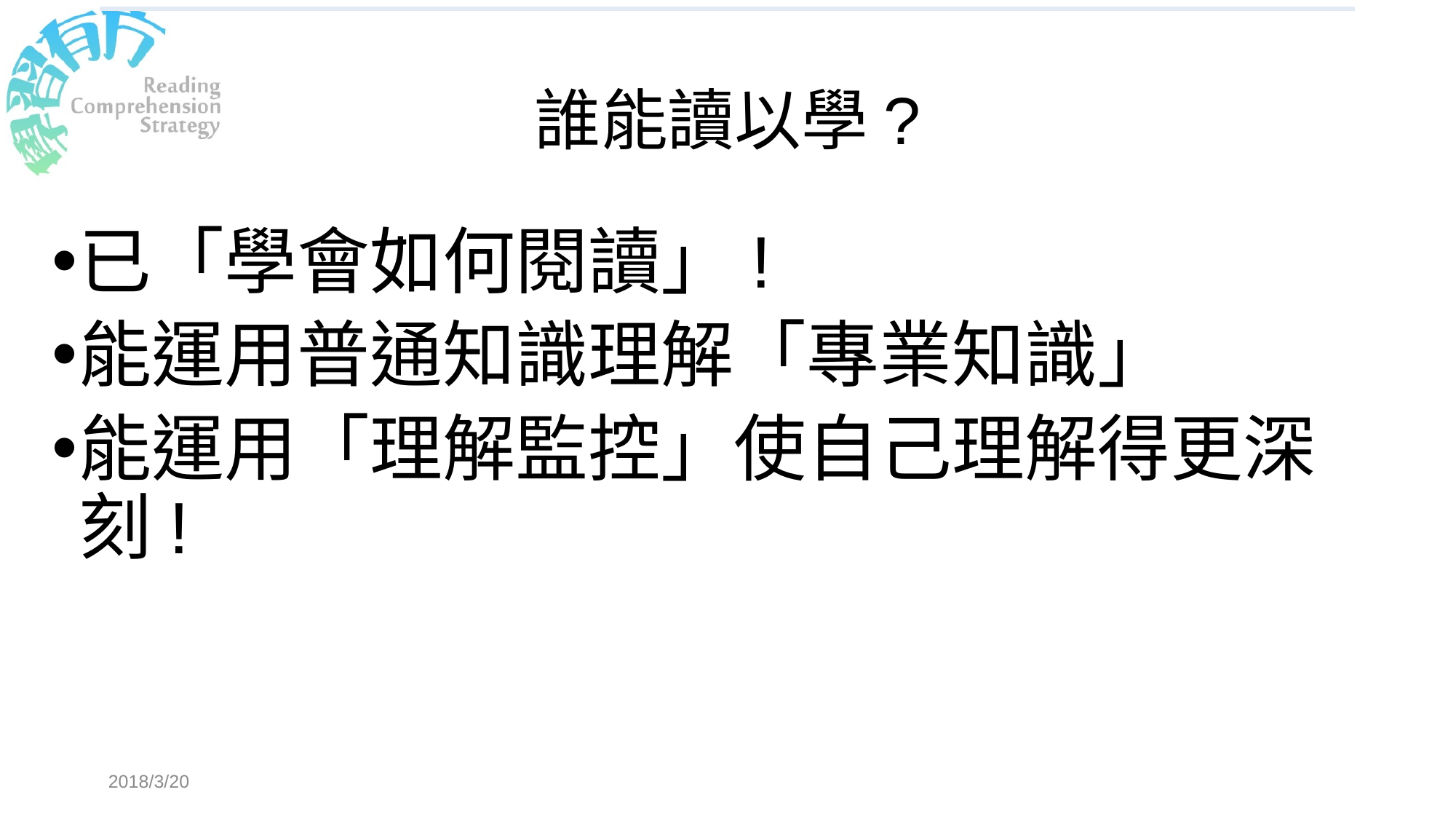

# 誰能讀以學?
已「學會如何閱讀」!
能運用普通知識理解「專業知識」
能運用「理解監控」使自己理解得更深刻!
2018/3/20